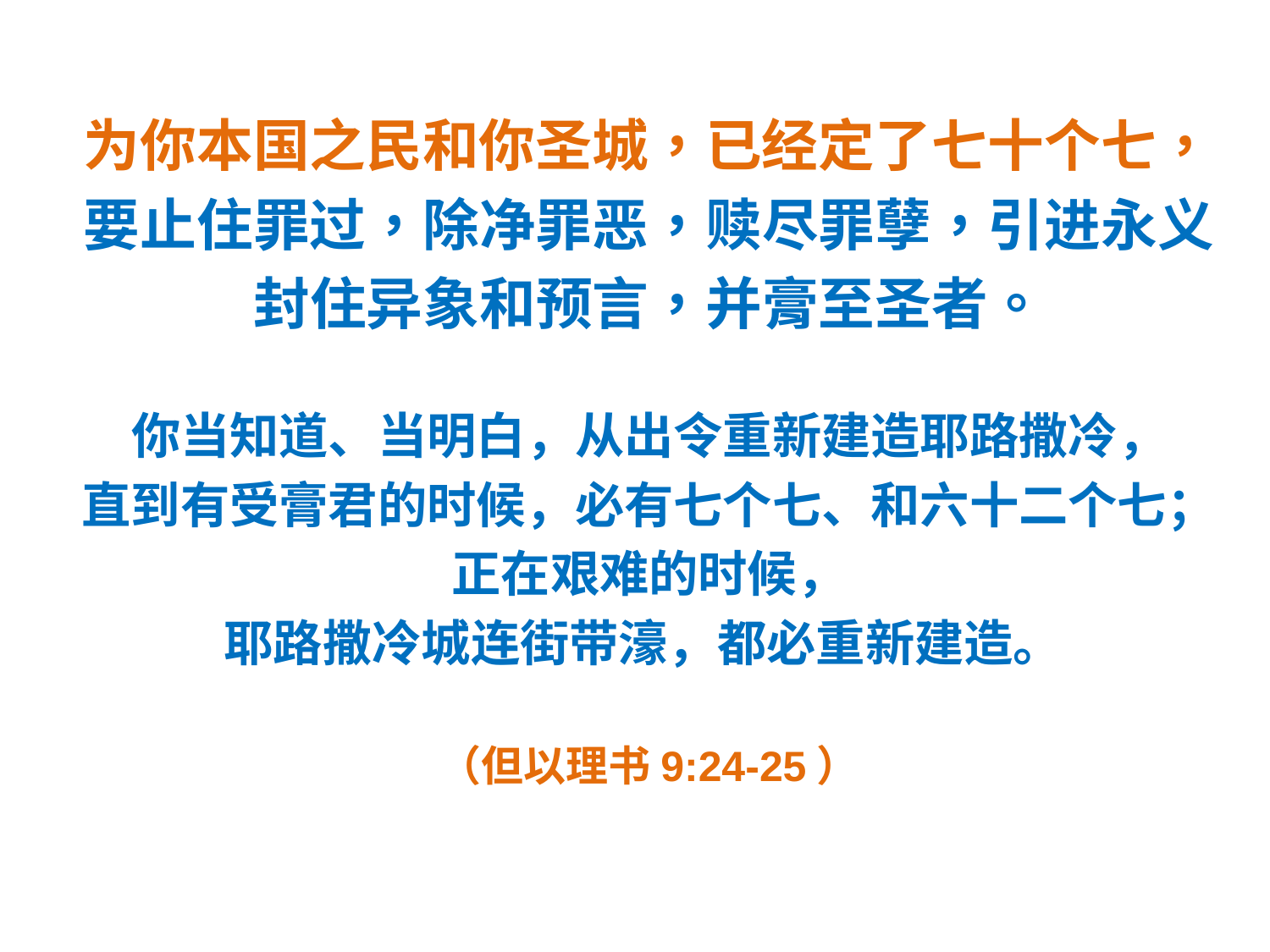

#
为你本国之民和你圣城，已经定了七十个七，
要止住罪过，除净罪恶，赎尽罪孽，引进永义
封住异象和预言，并膏至圣者。

你当知道、当明白，从出令重新建造耶路撒冷，
直到有受膏君的时候，必有七个七、和六十二个七；
正在艰难的时候，
耶路撒冷城连街带濠，都必重新建造。

（但以理书9:24-25）